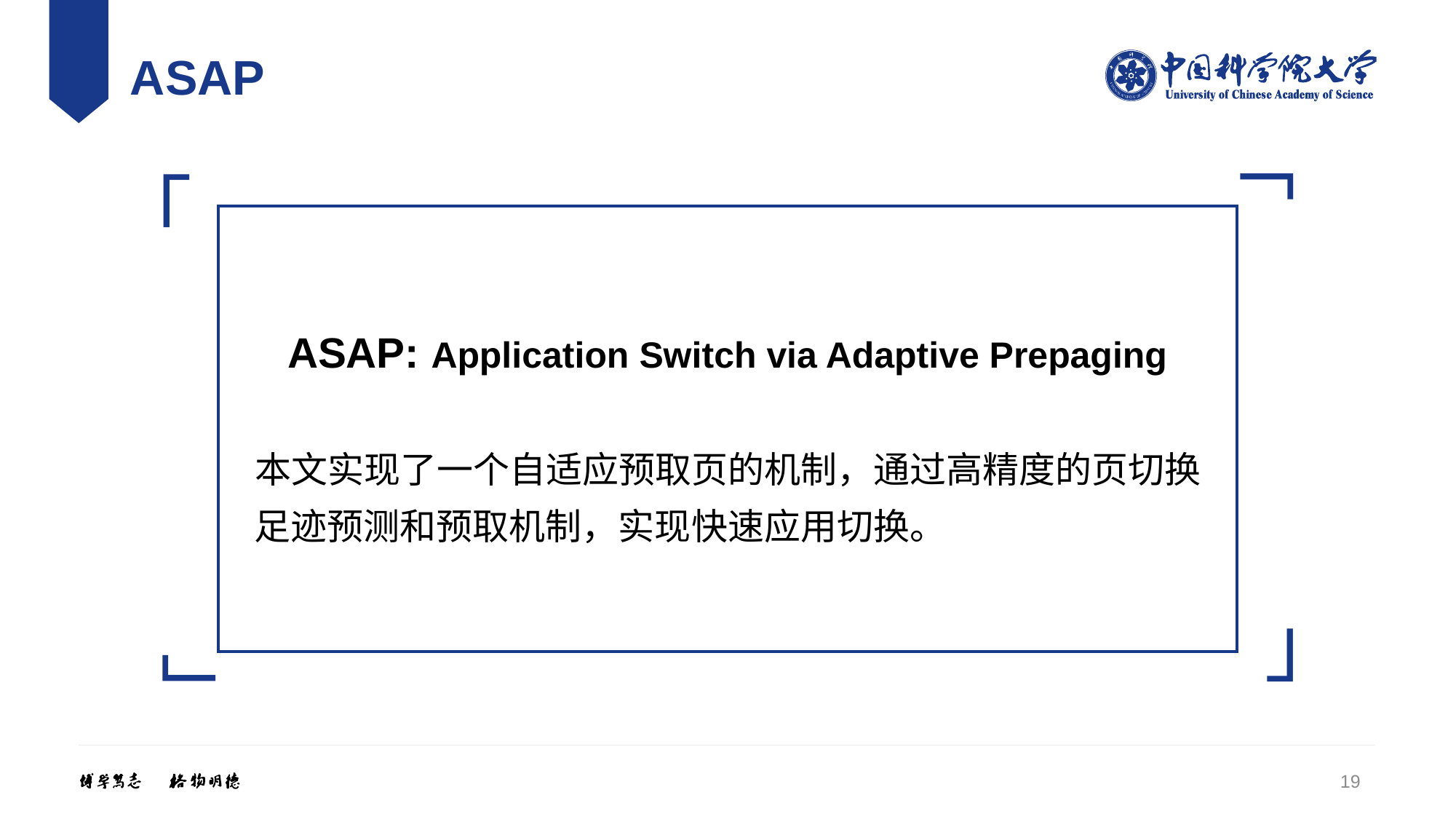

# ASAP
「
」
ASAP: Application Switch via Adaptive Prepaging

本文实现了一个自适应预取页的机制，通过高精度的页切换足迹预测和预取机制，实现快速应用切换。第一个双学位博士。
「
」
19